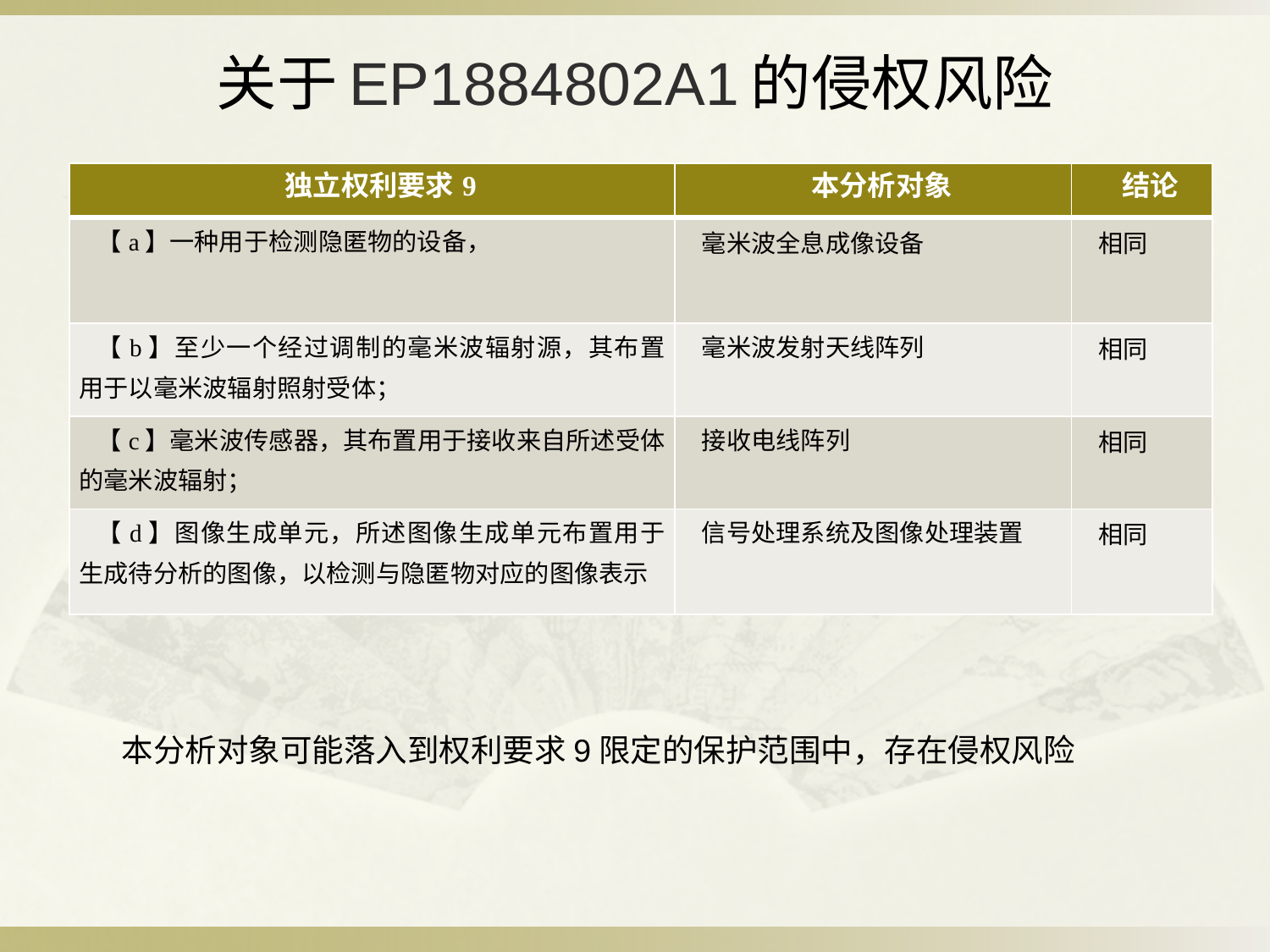

# 关于EP1884802A1的侵权风险
| 独立权利要求9 | 本分析对象 | 结论 |
| --- | --- | --- |
| 【a】一种用于检测隐匿物的设备， | 毫米波全息成像设备 | 相同 |
| 【b】至少一个经过调制的毫米波辐射源，其布置用于以毫米波辐射照射受体； | 毫米波发射天线阵列 | 相同 |
| 【c】毫米波传感器，其布置用于接收来自所述受体的毫米波辐射； | 接收电线阵列 | 相同 |
| 【d】图像生成单元，所述图像生成单元布置用于生成待分析的图像，以检测与隐匿物对应的图像表示 | 信号处理系统及图像处理装置 | 相同 |
本分析对象可能落入到权利要求9限定的保护范围中，存在侵权风险